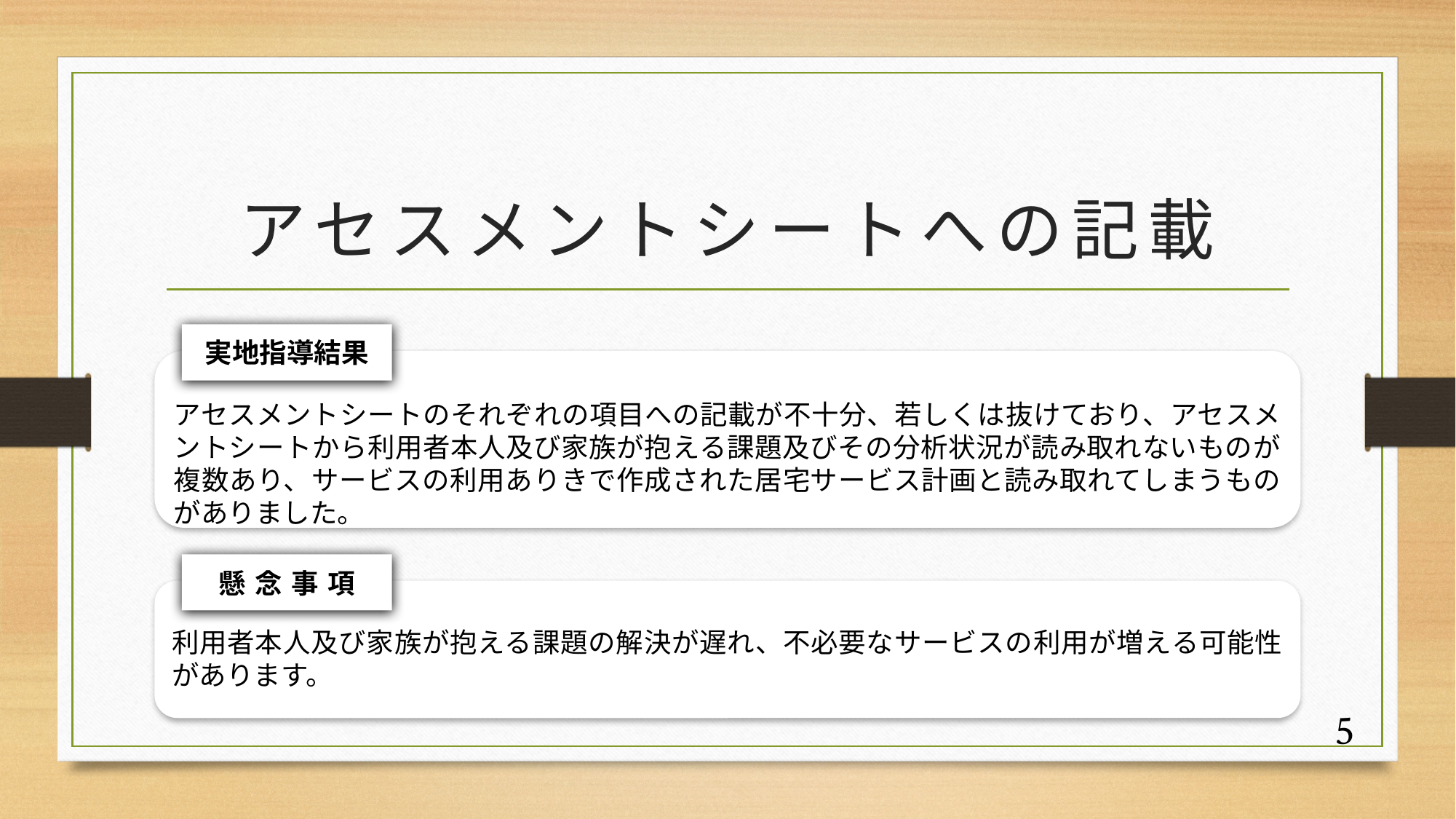

# アセスメントシートへの記載
実地指導結果

アセスメントシートのそれぞれの項目への記載が不十分、若しくは抜けており、アセスメントシートから利用者本人及び家族が抱える課題及びその分析状況が読み取れないものが複数あり、サービスの利用ありきで作成された居宅サービス計画と読み取れてしまうものがありました。
懸念事項

利用者本人及び家族が抱える課題の解決が遅れ、不必要なサービスの利用が増える可能性があります。
5